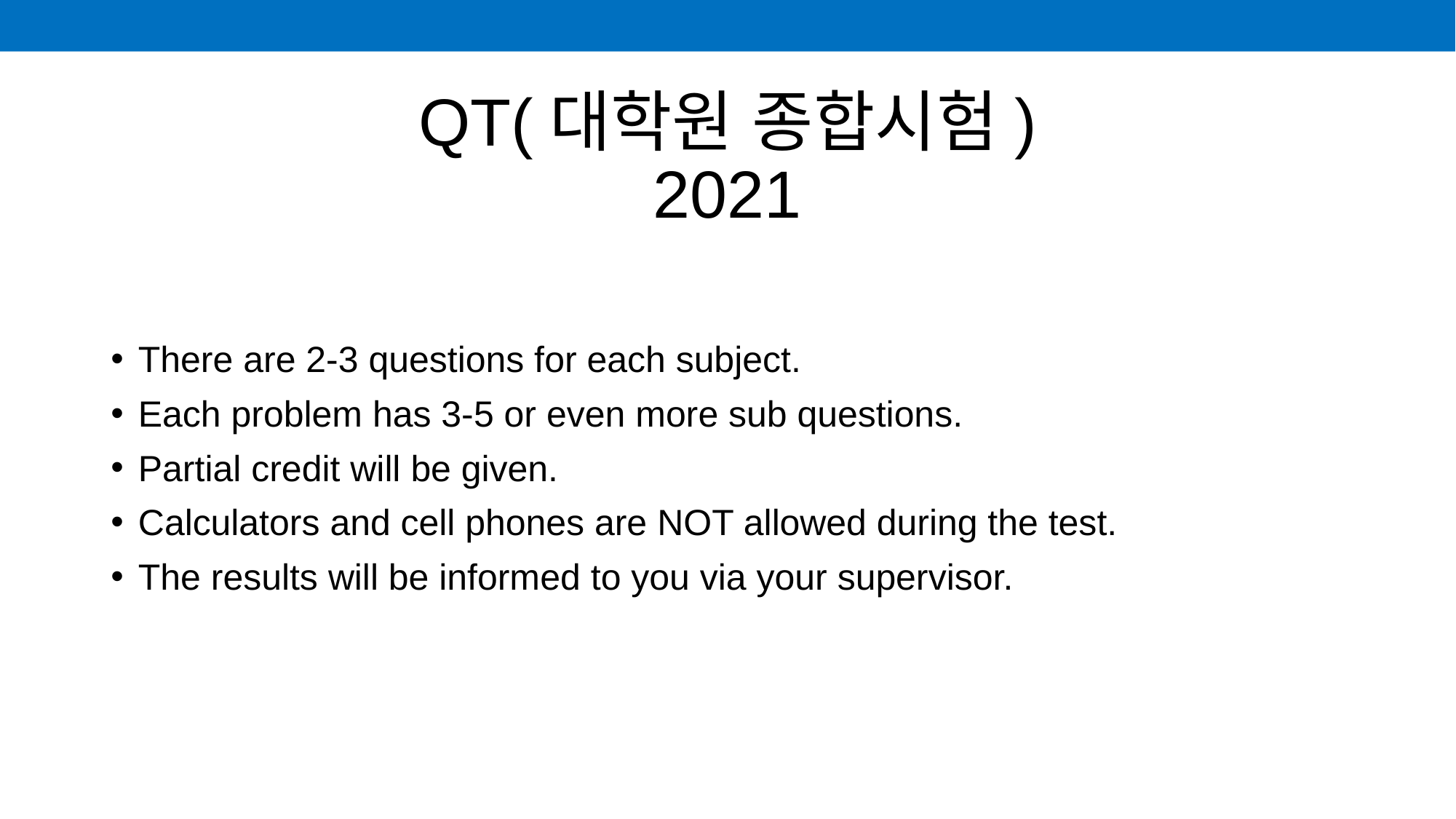

# QT(대학원 종합시험) 2021
There are 2-3 questions for each subject.
Each problem has 3-5 or even more sub questions.
Partial credit will be given.
Calculators and cell phones are NOT allowed during the test.
The results will be informed to you via your supervisor.